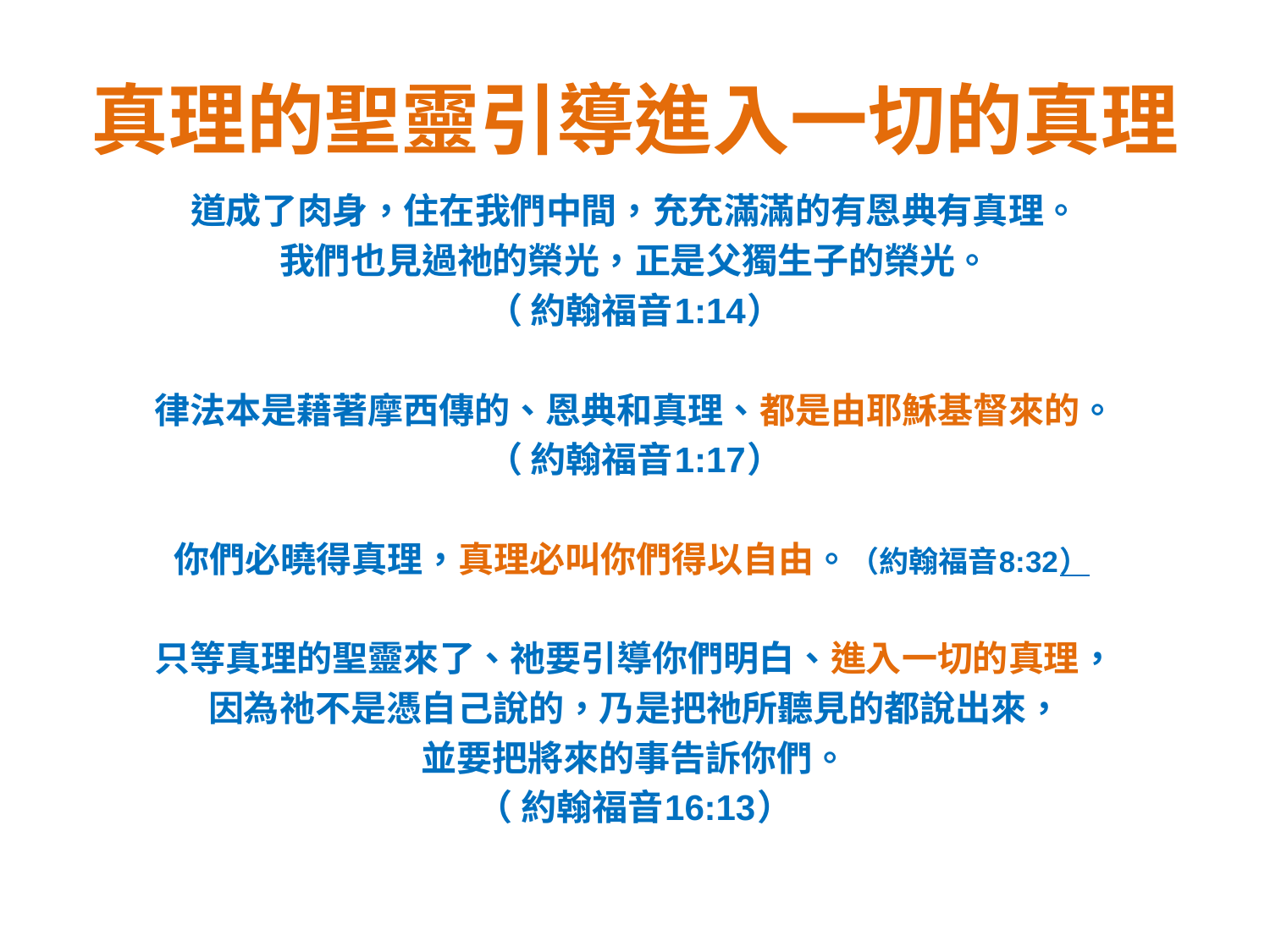

# 真理的聖靈引導進入一切的真理
道成了肉身，住在我們中間，充充滿滿的有恩典有真理。
我們也見過祂的榮光，正是父獨生子的榮光。
（ 約翰福音1:14）

律法本是藉著摩西傳的、恩典和真理、都是由耶穌基督來的。
（ 約翰福音1:17）

你們必曉得真理，真理必叫你們得以自由。（約翰福音8:32）

只等真理的聖靈來了、祂要引導你們明白、進入一切的真理，
因為祂不是憑自己說的，乃是把祂所聽見的都說出來，
並要把將來的事告訴你們。
（ 約翰福音16:13）